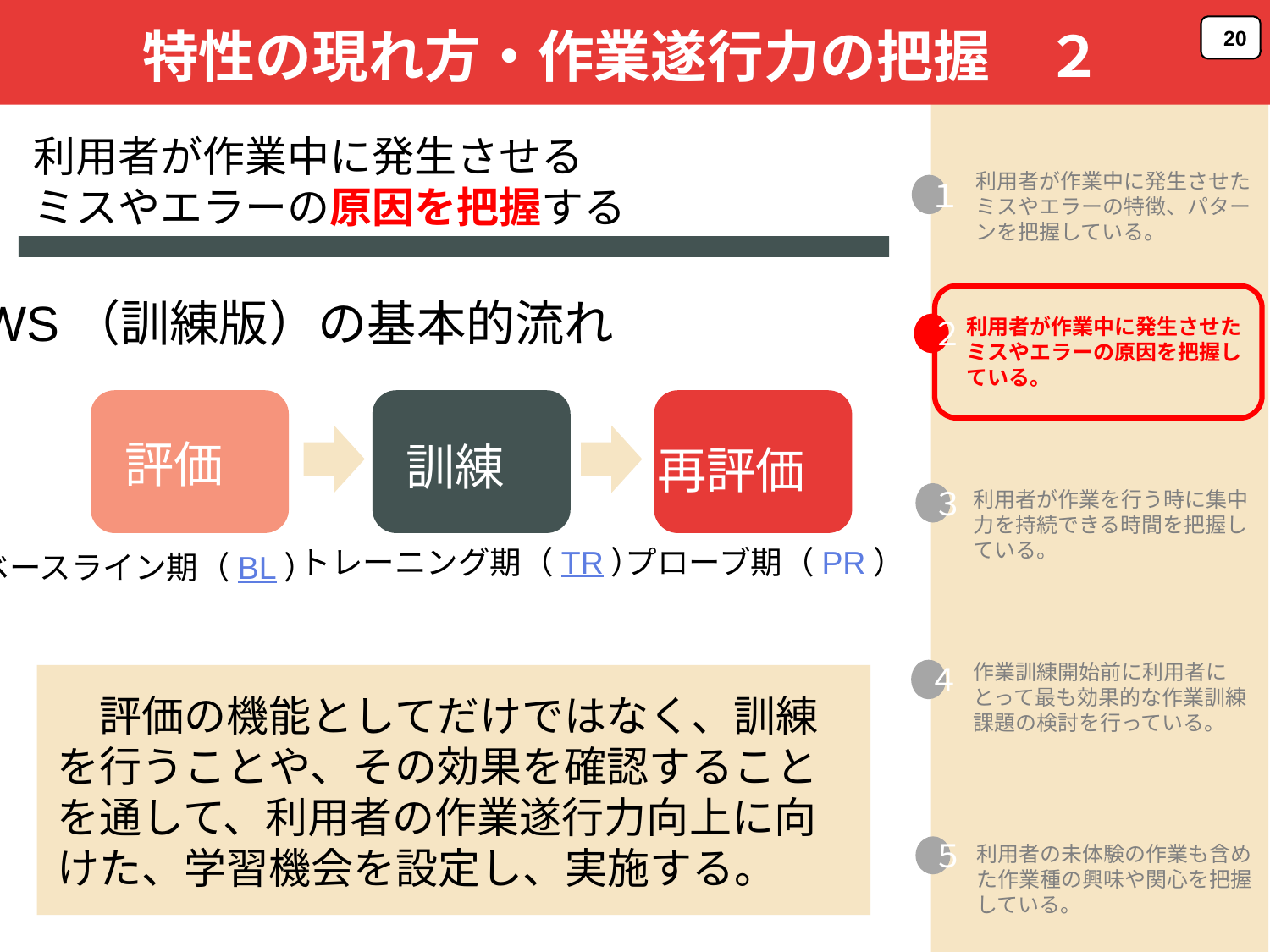

20
特性の現れ方・作業遂行力の把握　２

利用者が作業中に発生させる
ミスやエラーの原因を把握する
利用者が作業中に発生させたミスやエラーの特徴、パターンを把握している。
１
２
３
４
５

MWS（訓練版）の基本的流れ

利用者が作業中に発生させたミスやエラーの原因を把握している。

評価

訓練

再評価

利用者が作業を行う時に集中力を持続できる時間を把握している。
トレーニング期（TR）
プローブ期（PR）
ベースライン期（BL）
作業訓練開始前に利用者にとって最も効果的な作業訓練課題の検討を行っている。

　評価の機能としてだけではなく、訓練を行うことや、その効果を確認することを通して、利用者の作業遂行力向上に向けた、学習機会を設定し、実施する。
利用者の未体験の作業も含めた作業種の興味や関心を把握している。